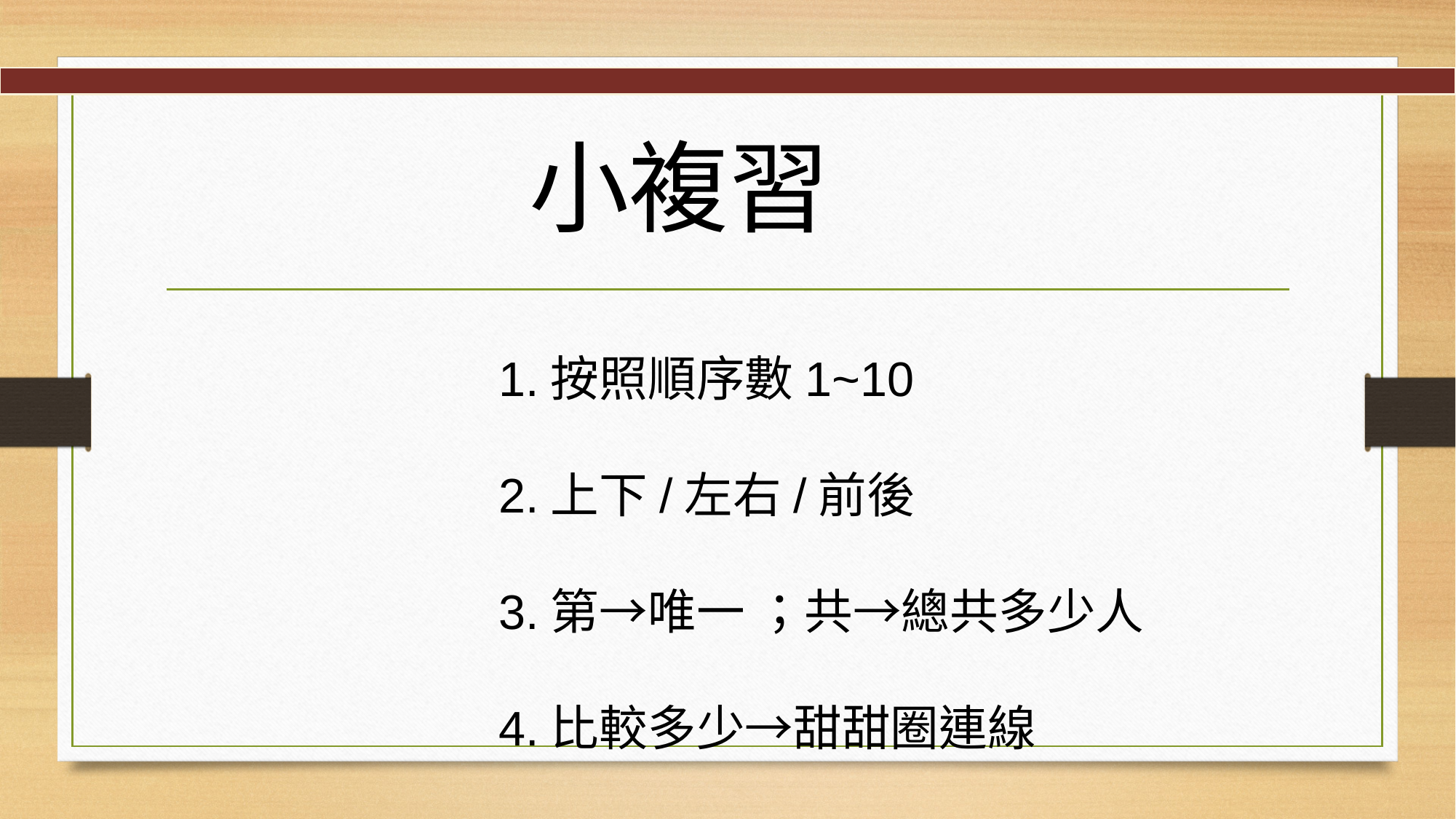

小複習
1.按照順序數1~10
2.上下/左右/前後
3.第→唯一 ；共→總共多少人
4.比較多少→甜甜圈連線